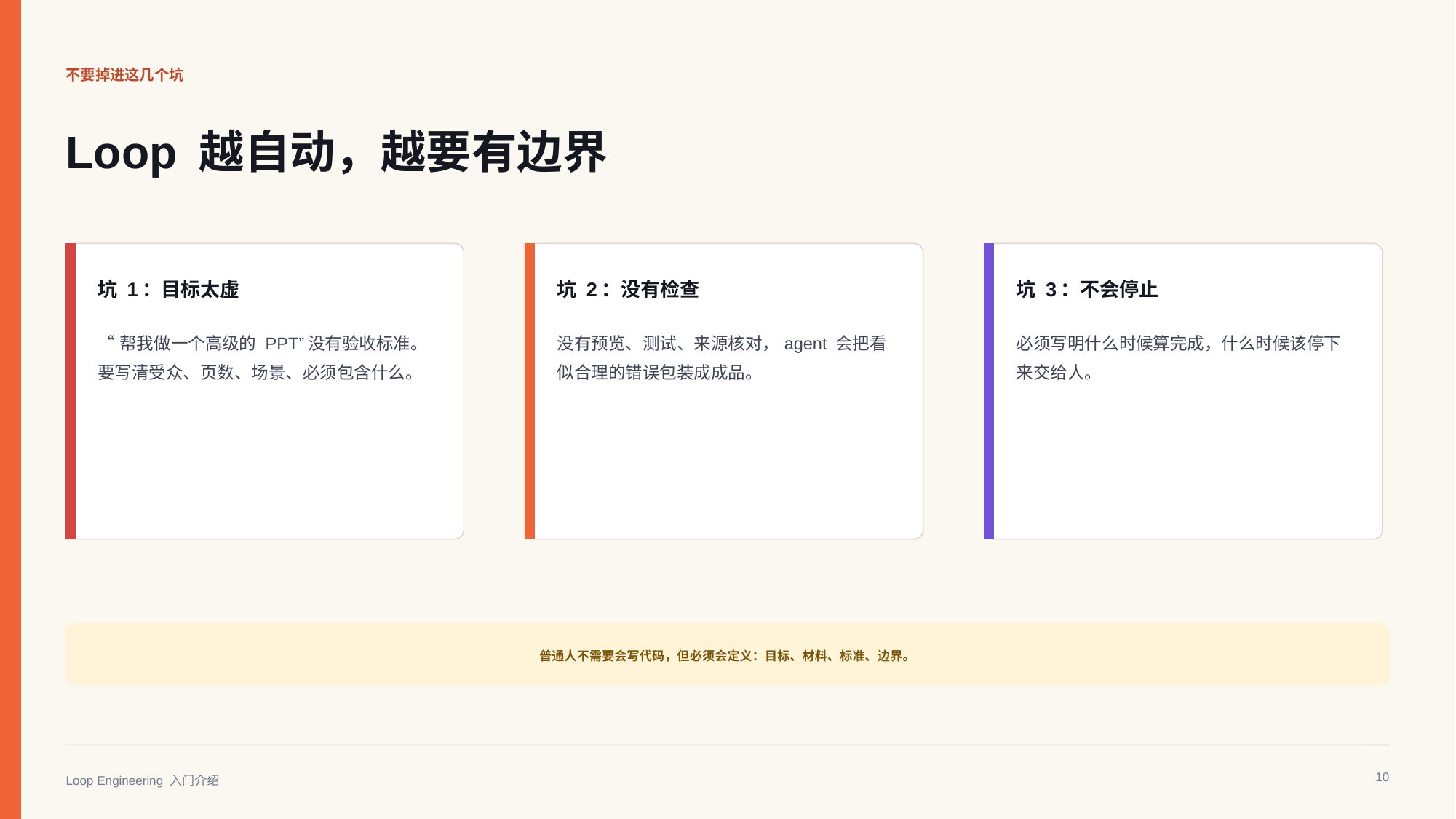

不要掉进这几个坑
Loop 越自动，越要有边界

坑 1：目标太虚
坑 2：没有检查
坑 3：不会停止
“帮我做一个高级的 PPT”没有验收标准。要写清受众、页数、场景、必须包含什么。
没有预览、测试、来源核对，agent 会把看似合理的错误包装成成品。
必须写明什么时候算完成，什么时候该停下来交给人。

普通人不需要会写代码，但必须会定义：目标、材料、标准、边界。

Loop Engineering 入门介绍
10